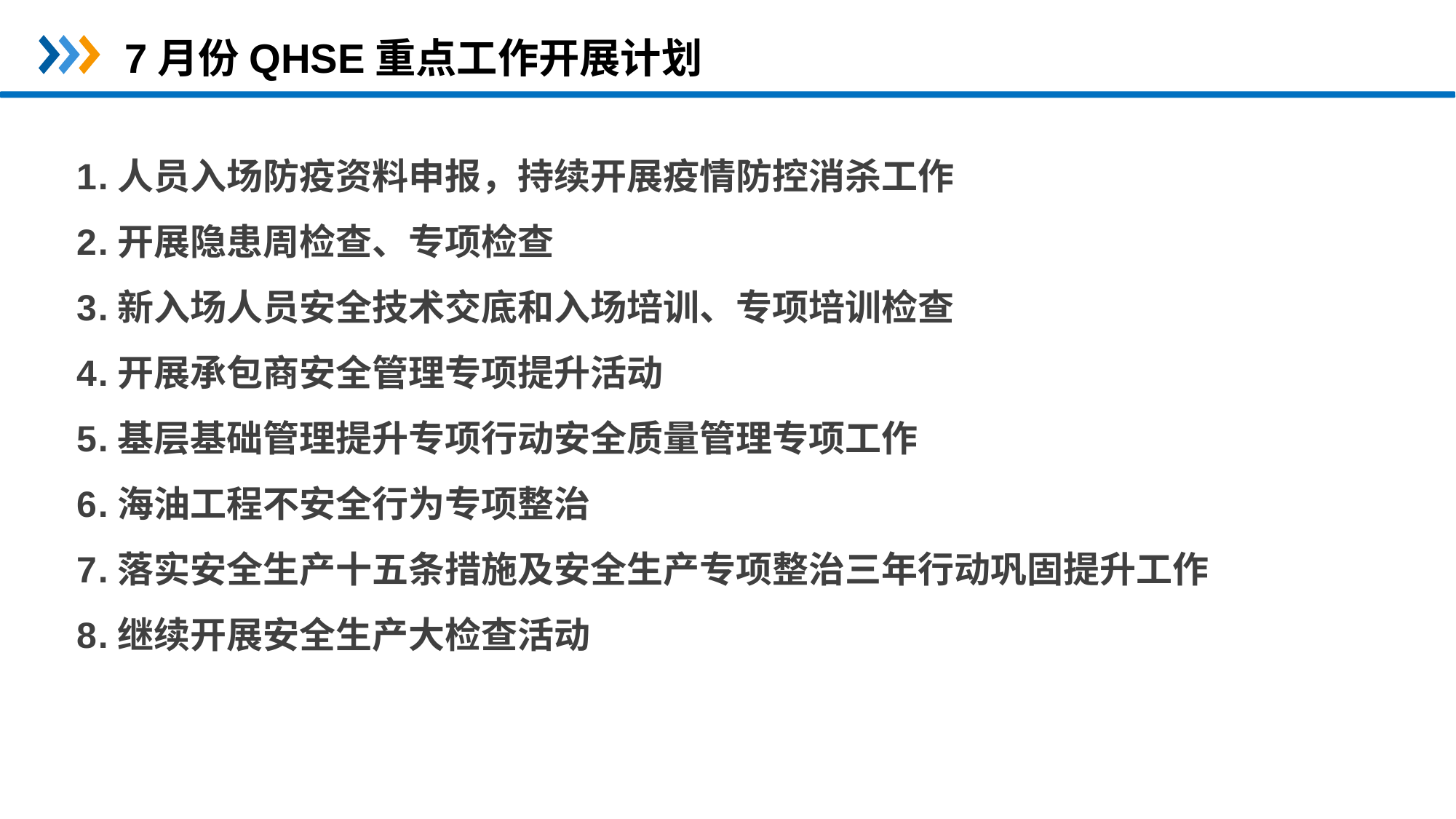

7月份QHSE重点工作开展计划
人员入场防疫资料申报，持续开展疫情防控消杀工作
开展隐患周检查、专项检查
新入场人员安全技术交底和入场培训、专项培训检查
开展承包商安全管理专项提升活动
基层基础管理提升专项行动安全质量管理专项工作
海油工程不安全行为专项整治
落实安全生产十五条措施及安全生产专项整治三年行动巩固提升工作
继续开展安全生产大检查活动